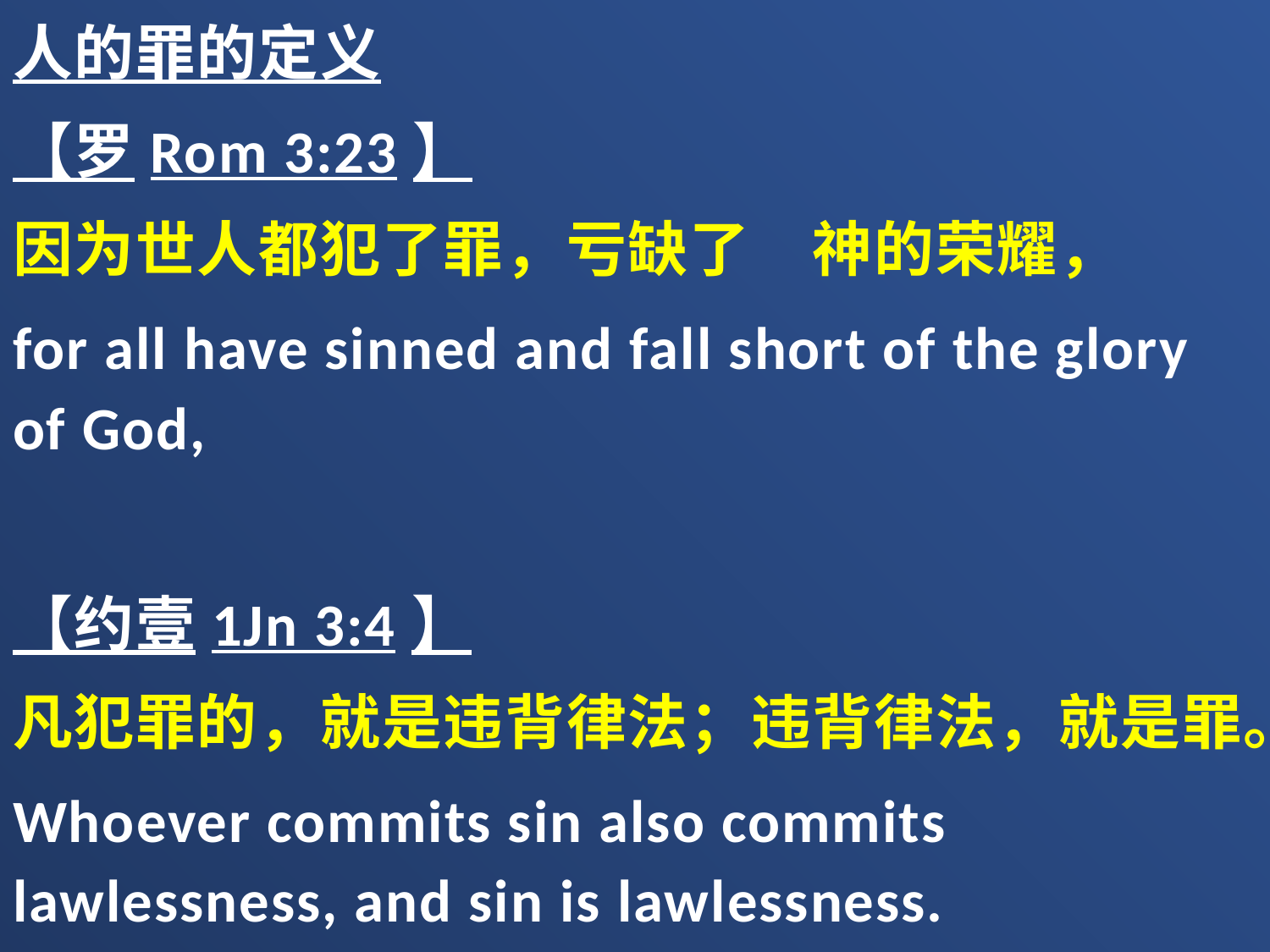

人的罪的定义
【罗Rom 3:23】
因为世人都犯了罪，亏缺了　神的荣耀，
for all have sinned and fall short of the glory of God,

【约壹1Jn 3:4】
凡犯罪的，就是违背律法；违背律法，就是罪。
Whoever commits sin also commits lawlessness, and sin is lawlessness.